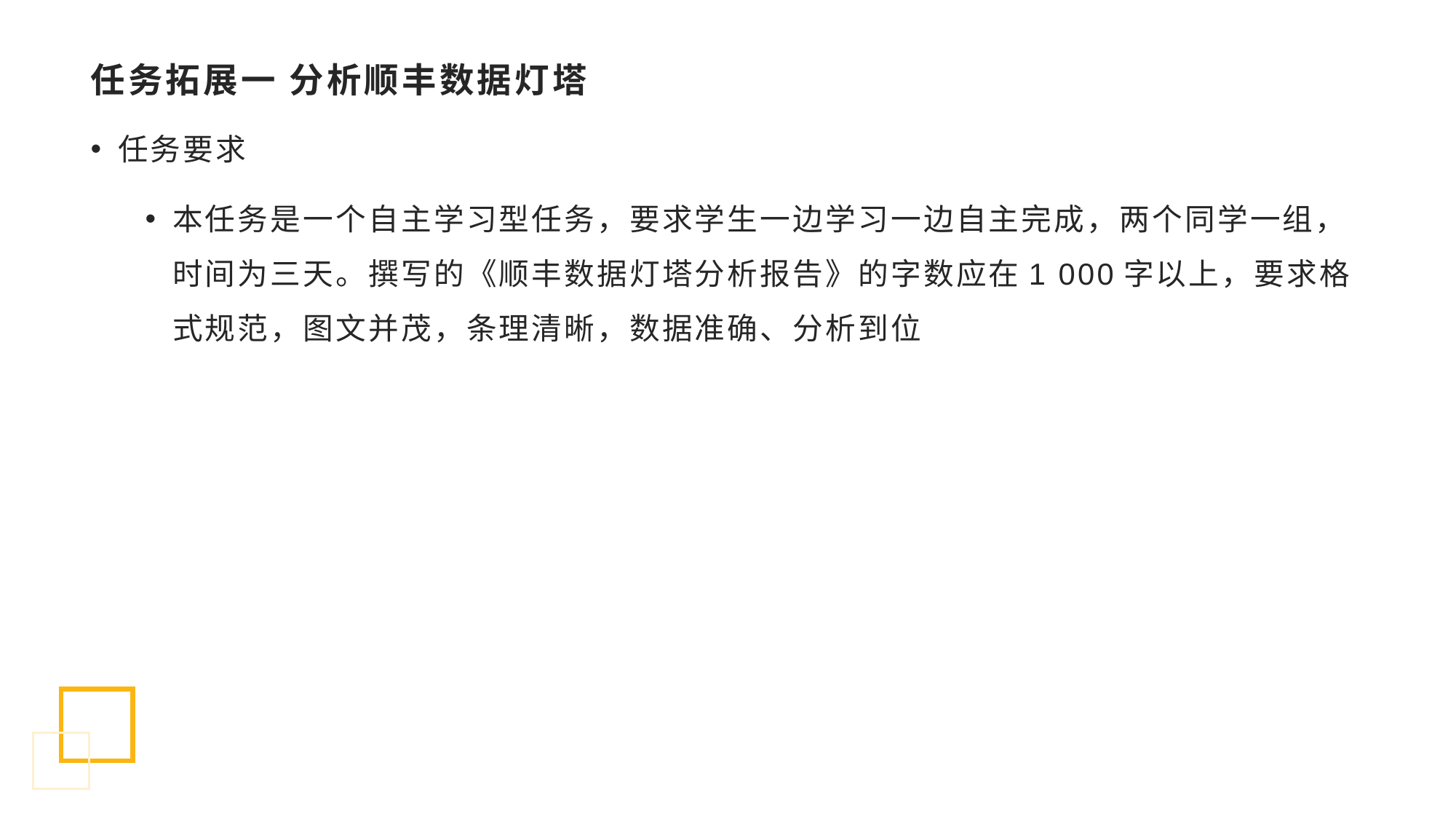

# 任务拓展一 分析顺丰数据灯塔
任务要求
本任务是一个自主学习型任务，要求学生一边学习一边自主完成，两个同学一组，时间为三天。撰写的《顺丰数据灯塔分析报告》的字数应在1 000字以上，要求格式规范，图文并茂，条理清晰，数据准确、分析到位